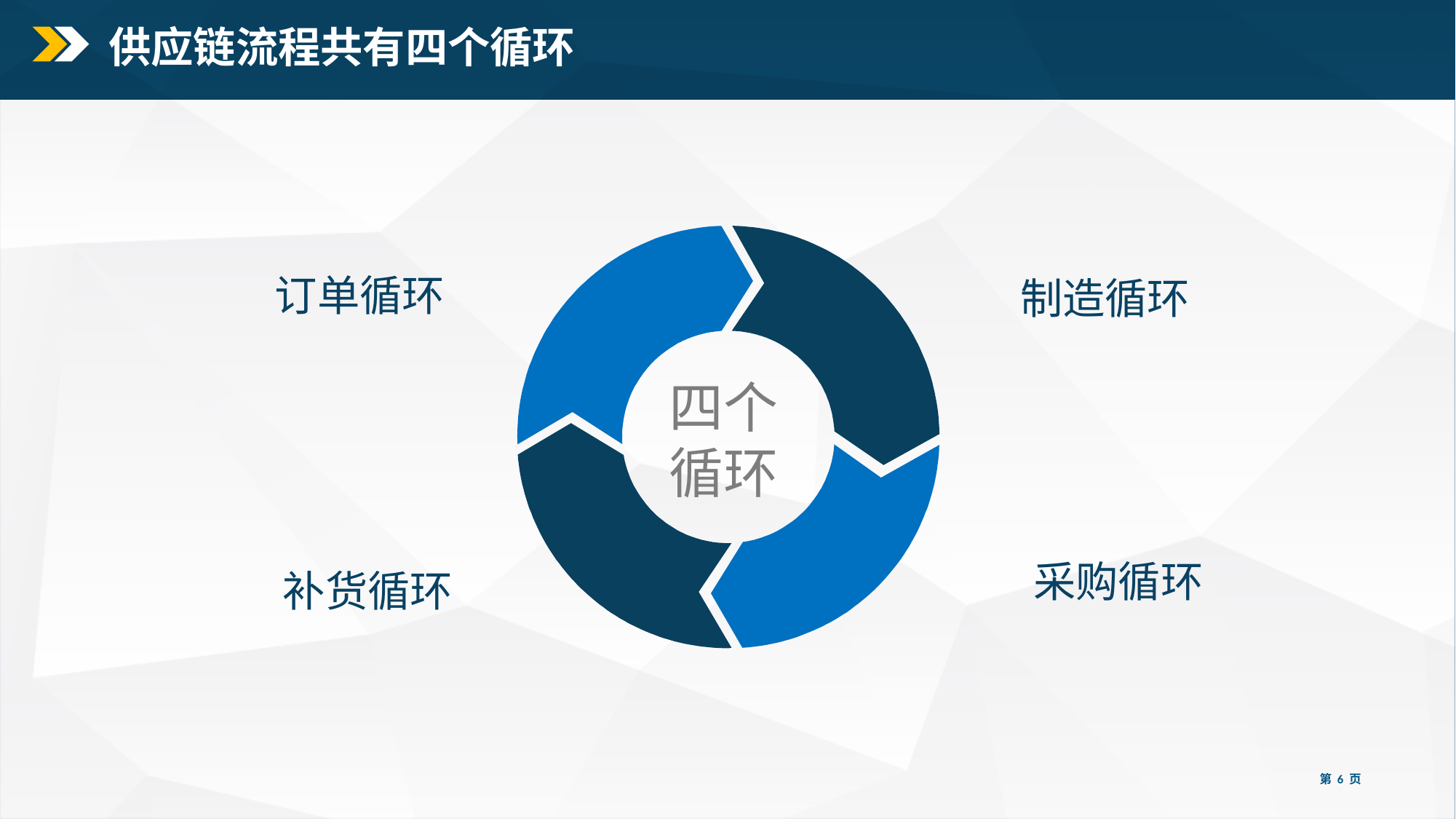

供应链流程共有四个循环

订单循环
制造循环

四个
循环

采购循环
补货循环
第 6 页